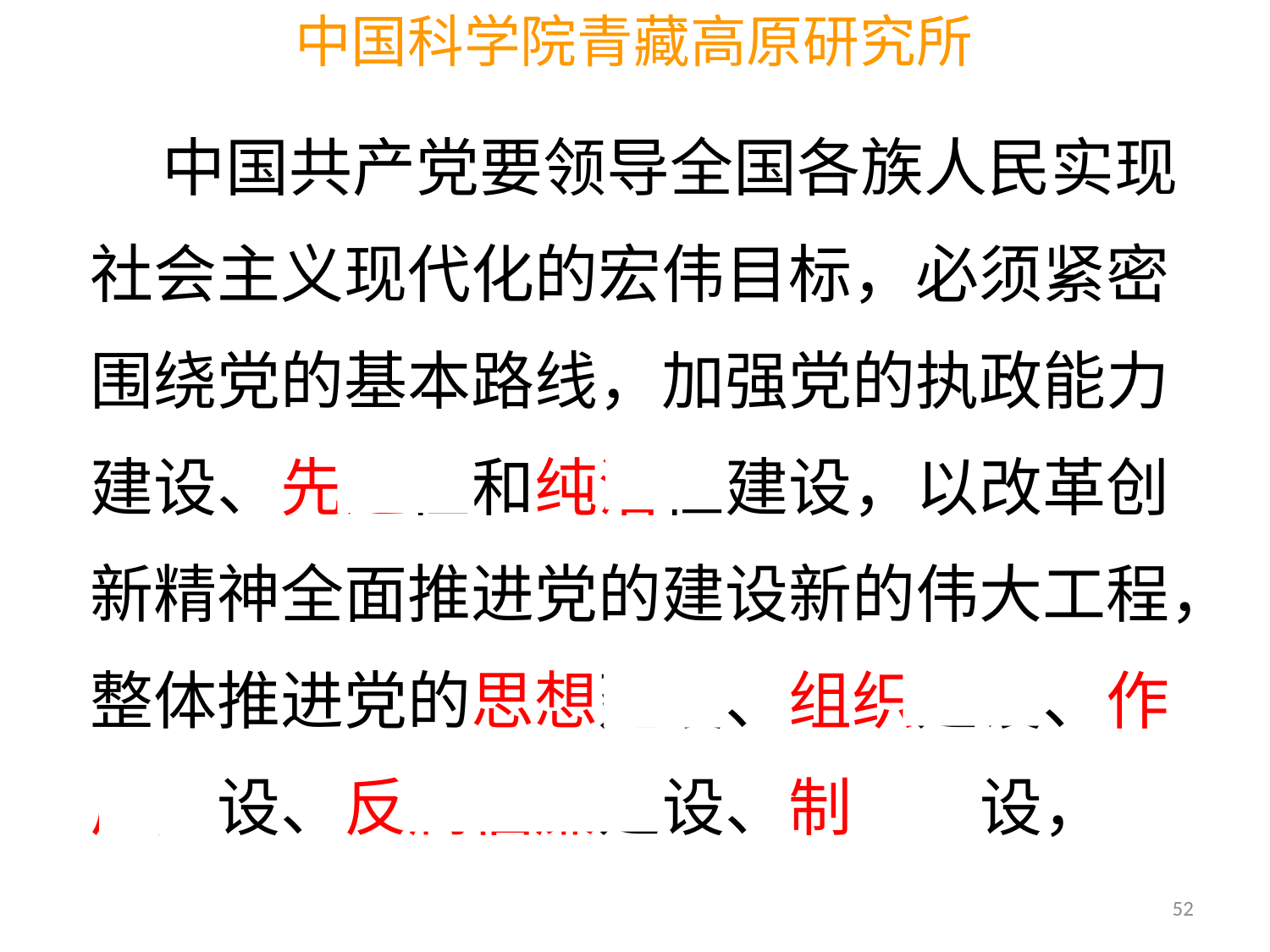

# 中国共产党要领导全国各族人民实现社会主义现代化的宏伟目标，必须紧密围绕党的基本路线，加强党的执政能力建设、先进性和纯洁性建设，以改革创新精神全面推进党的建设新的伟大工程，整体推进党的思想建设、组织建设、作风建设、反腐倡廉建设、制度建设，

52